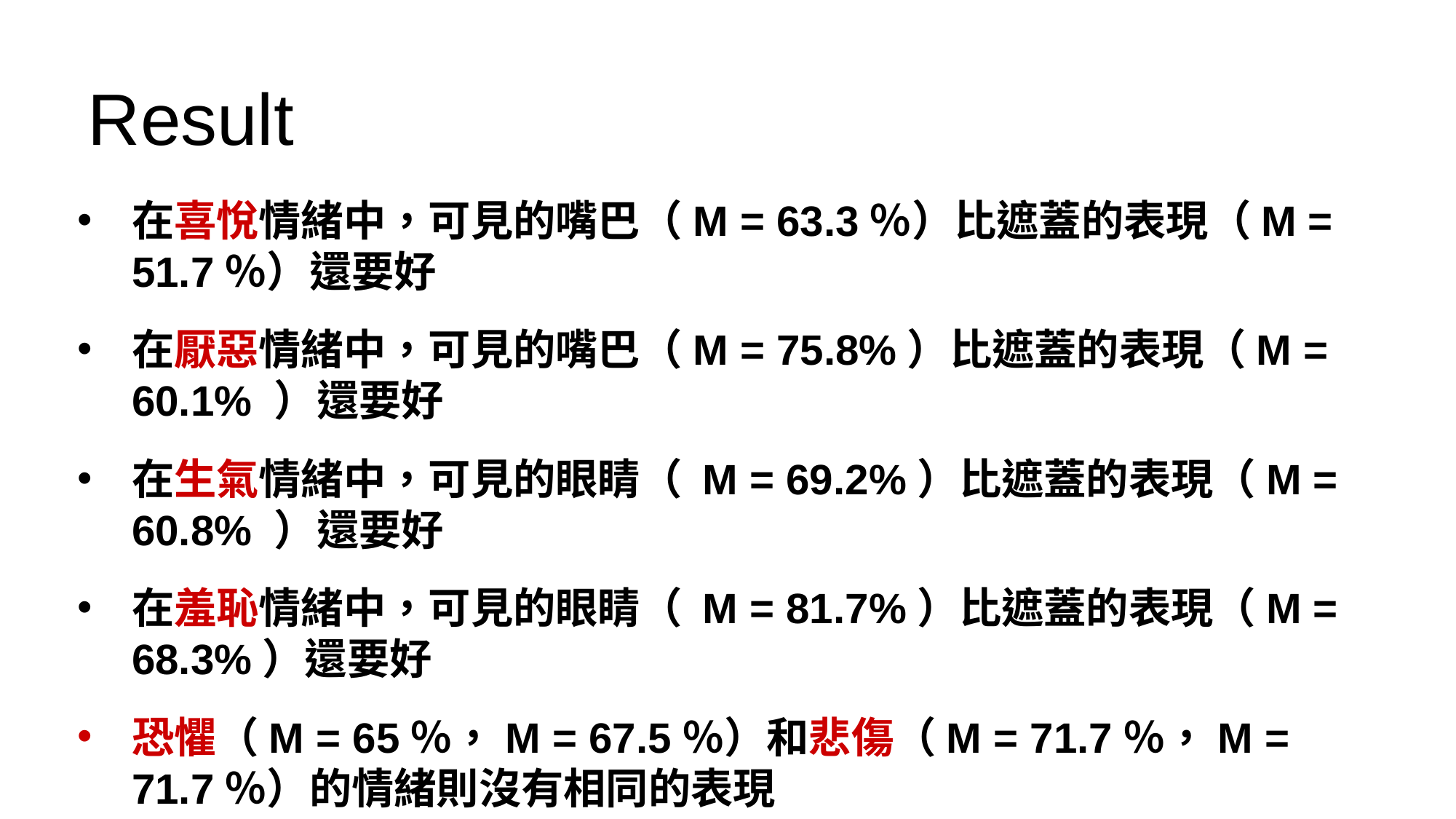

Result
在喜悅情緒中，可見的嘴巴（M = 63.3％）比遮蓋的表現（M = 51.7％）還要好
在厭惡情緒中，可見的嘴巴（M = 75.8%）比遮蓋的表現（M = 60.1% ）還要好
在生氣情緒中，可見的眼睛（ M = 69.2%）比遮蓋的表現（M = 60.8% ）還要好
在羞恥情緒中，可見的眼睛（ M = 81.7%）比遮蓋的表現（M = 68.3%）還要好
恐懼（M = 65％，M = 67.5％）和悲傷（M = 71.7％，M = 71.7％）的情緒則沒有相同的表現